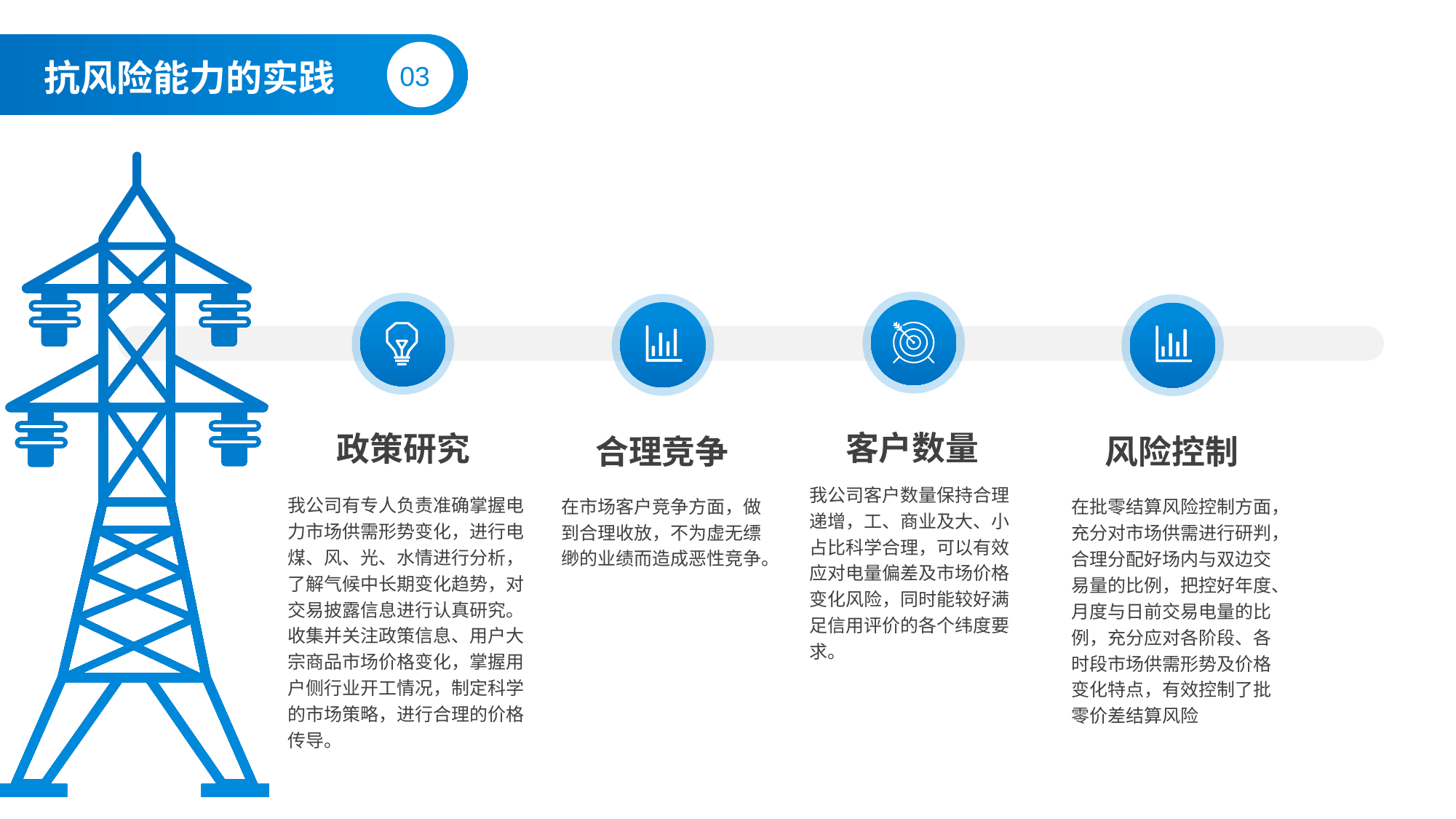

03
抗风险能力的实践

客户数量
政策研究
合理竞争
风险控制
我公司客户数量保持合理递增，工、商业及大、小占比科学合理，可以有效应对电量偏差及市场价格变化风险，同时能较好满足信用评价的各个纬度要求。
我公司有专人负责准确掌握电力市场供需形势变化，进行电煤、风、光、水情进行分析，了解气候中长期变化趋势，对交易披露信息进行认真研究。收集并关注政策信息、用户大宗商品市场价格变化，掌握用户侧行业开工情况，制定科学的市场策略，进行合理的价格传导。
在市场客户竞争方面，做到合理收放，不为虚无缥缈的业绩而造成恶性竞争。
在批零结算风险控制方面，充分对市场供需进行研判，合理分配好场内与双边交易量的比例，把控好年度、月度与日前交易电量的比例，充分应对各阶段、各时段市场供需形势及价格变化特点，有效控制了批零价差结算风险